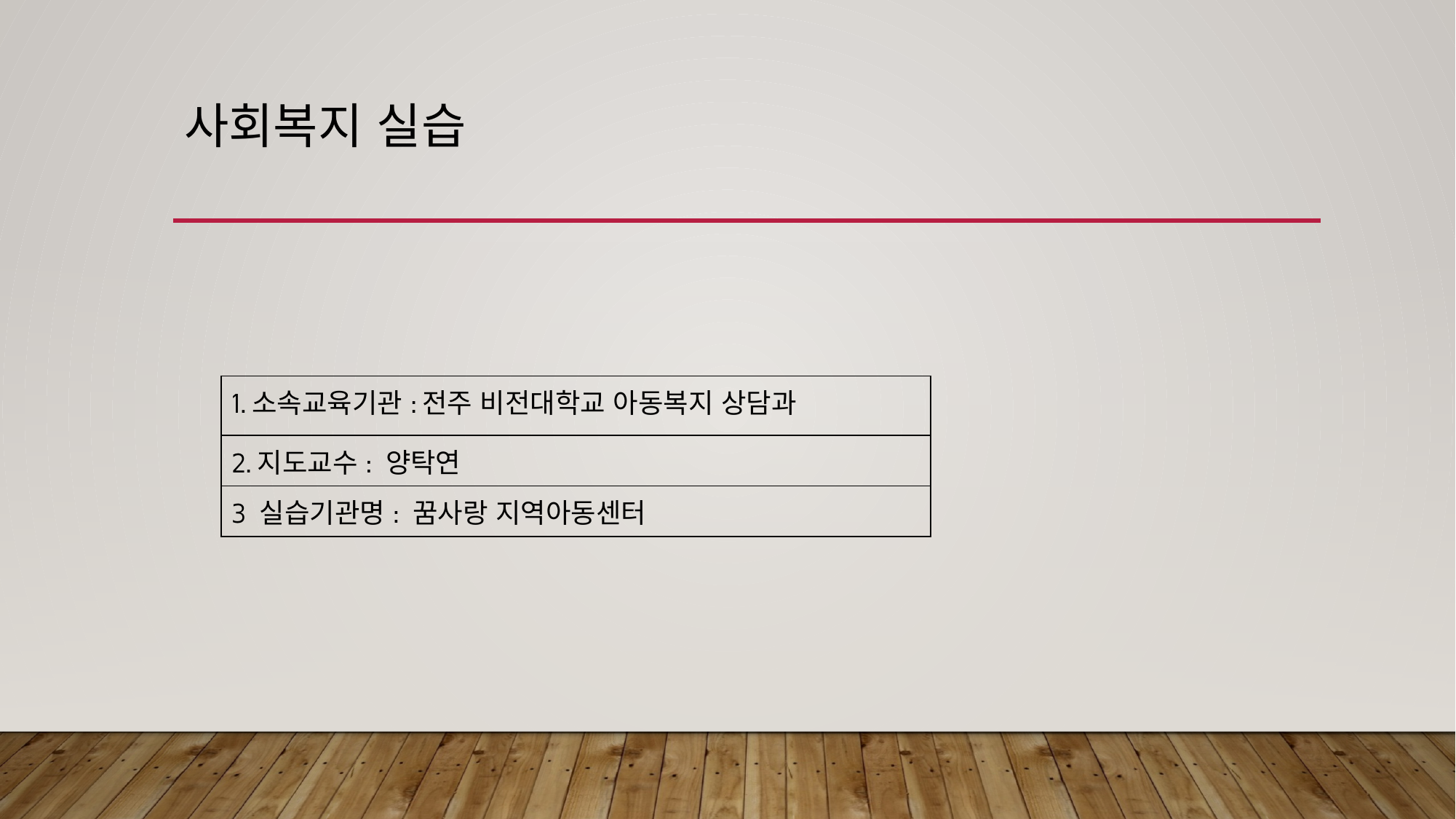

# 사회복지 실습
| 1.소속교육기관:전주 비전대학교 아동복지 상담과 |
| --- |
| 2.지도교수: 양탁연 |
| 3 실습기관명: 꿈사랑 지역아동센터 |